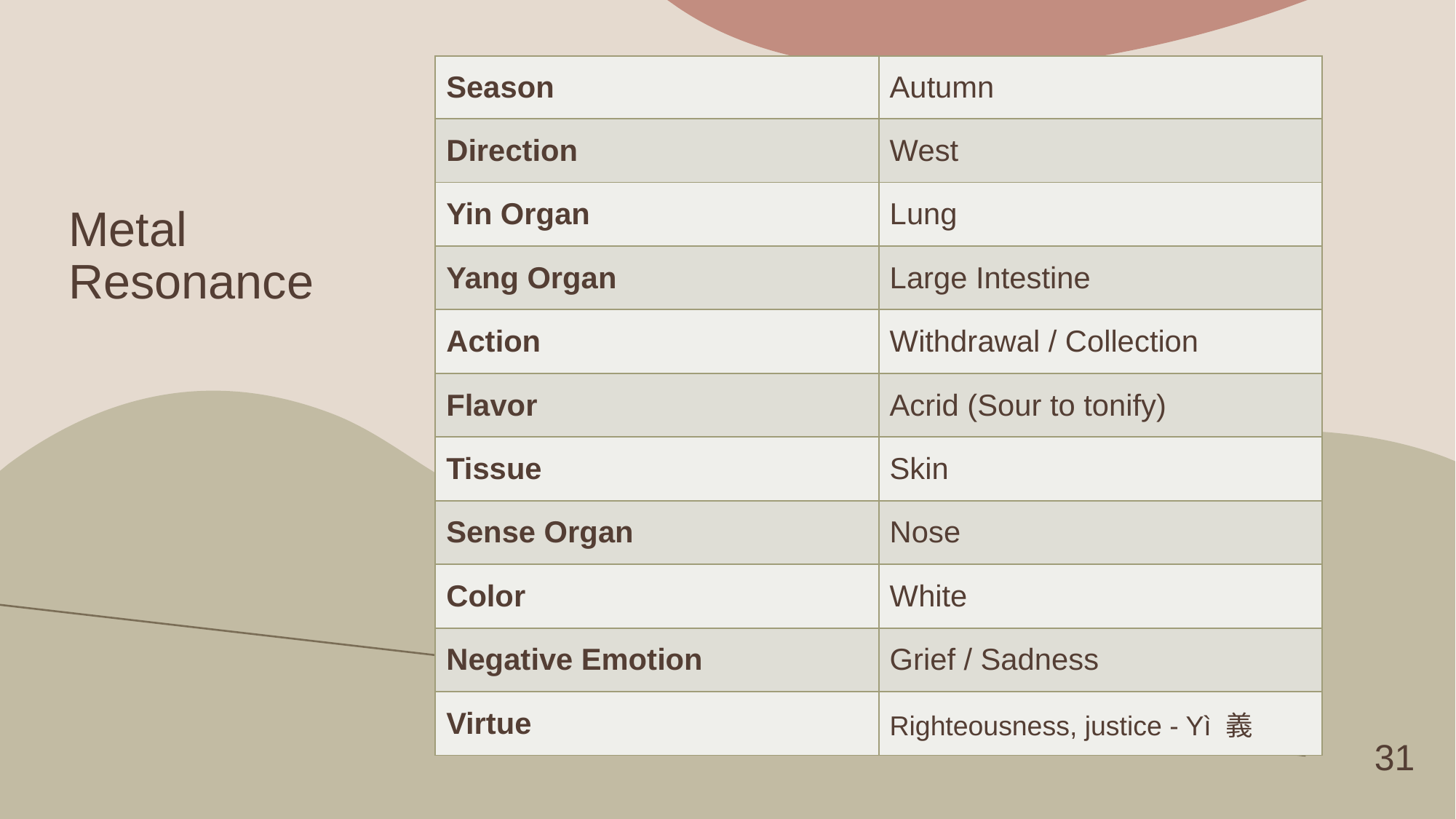

| Season | Autumn |
| --- | --- |
| Direction | West |
| Yin Organ | Lung |
| Yang Organ | Large Intestine |
| Action | Withdrawal / Collection |
| Flavor | Acrid (Sour to tonify) |
| Tissue | Skin |
| Sense Organ | Nose |
| Color | White |
| Negative Emotion | Grief / Sadness |
| Virtue | Righteousness, justice - Yì 義 |
# Metal Resonance
31